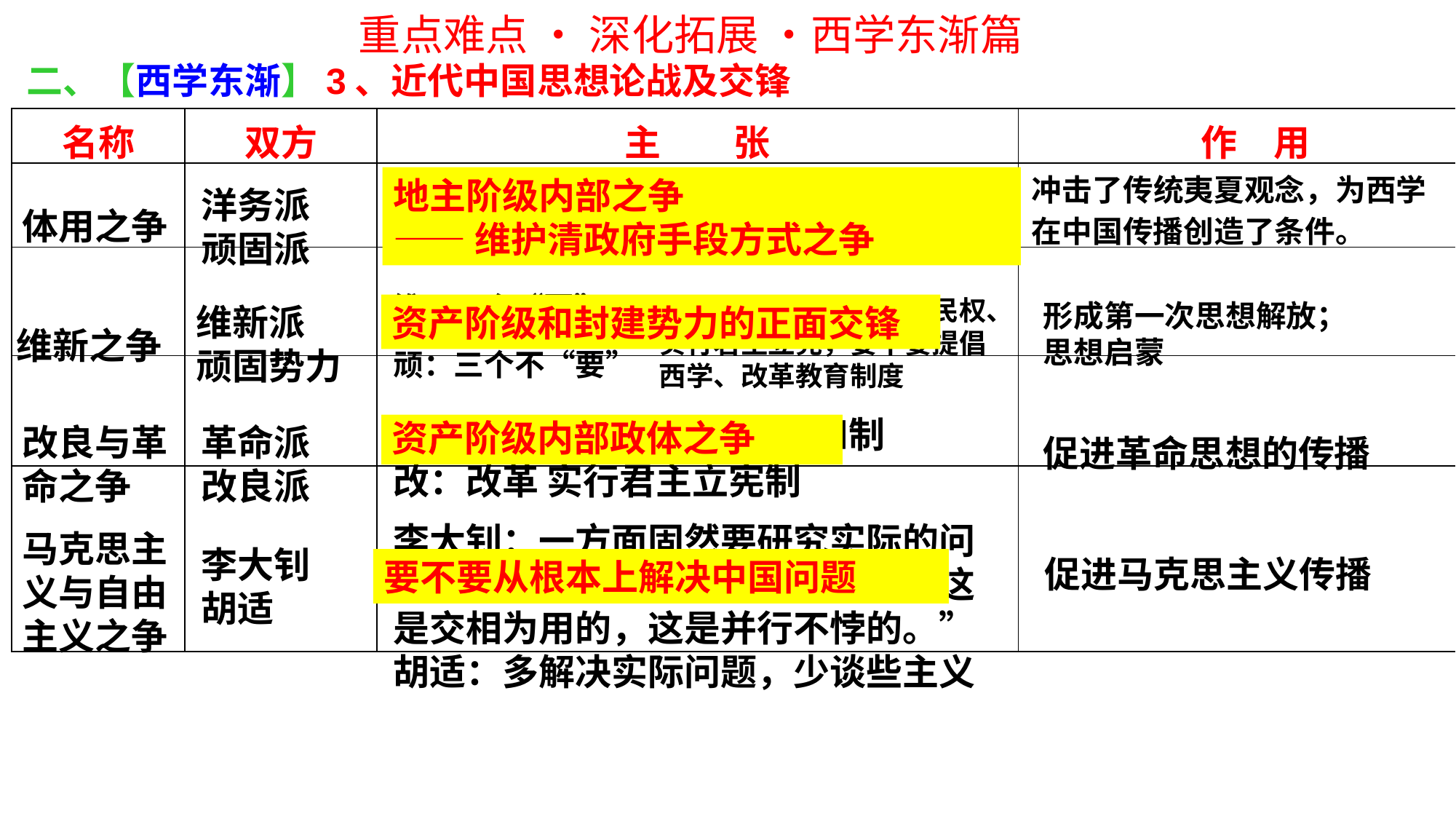

重点难点 • 深化拓展 •西学东渐篇
二、【西学东渐】3、近代中国思想论战及交锋
| 名称 | 双方 | 主　　张 | 作　用 |
| --- | --- | --- | --- |
|  |  |  |  |
|  |  |  |  |
|  |  |  |  |
|  |  |  |  |
洋：坚持传统基础上学习技术（中体西用）
冲击了传统夷夏观念，为西学在中国传播创造了条件。
地主阶级内部之争
——维护清政府手段方式之争
洋务派
顽固派
体用之争
顽：坚持传统,反对学习西学（中体中用）
维：三个“要”
要不要变法，要不要兴民权、实行君主立宪，要不要提倡西学、改革教育制度
形成第一次思想解放；
思想启蒙
维新派
顽固势力

资产阶级和封建势力的正面交锋
维新之争
顽：三个不“要”
革：暴力革命  建立民主共和制
改良与革命之争
革命派
改良派
资产阶级内部政体之争
促进革命思想的传播
改：改革 实行君主立宪制
李大钊：一方面固然要研究实际的问题，一方面也要宣传理想的主义。这是交相为用的，这是并行不悖的。”
胡适：多解决实际问题，少谈些主义
马克思主义与自由主义之争
李大钊
胡适
促进马克思主义传播
要不要从根本上解决中国问题